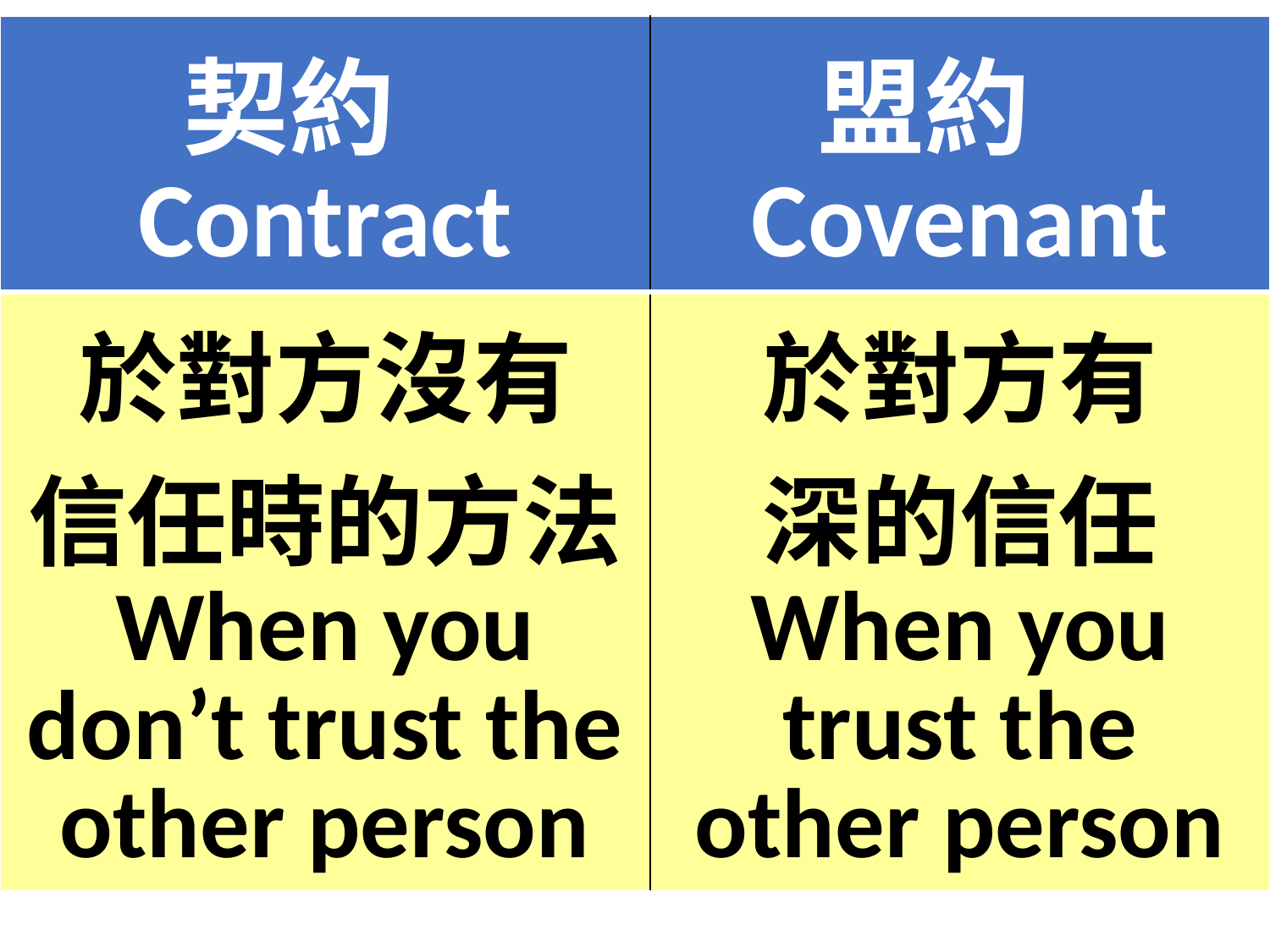

| 契約 Contract | 盟約 Covenant |
| --- | --- |
| 於對方沒有 信任時的方法 When you don’t trust the other person | 於對方有 深的信任 When you trust the other person |